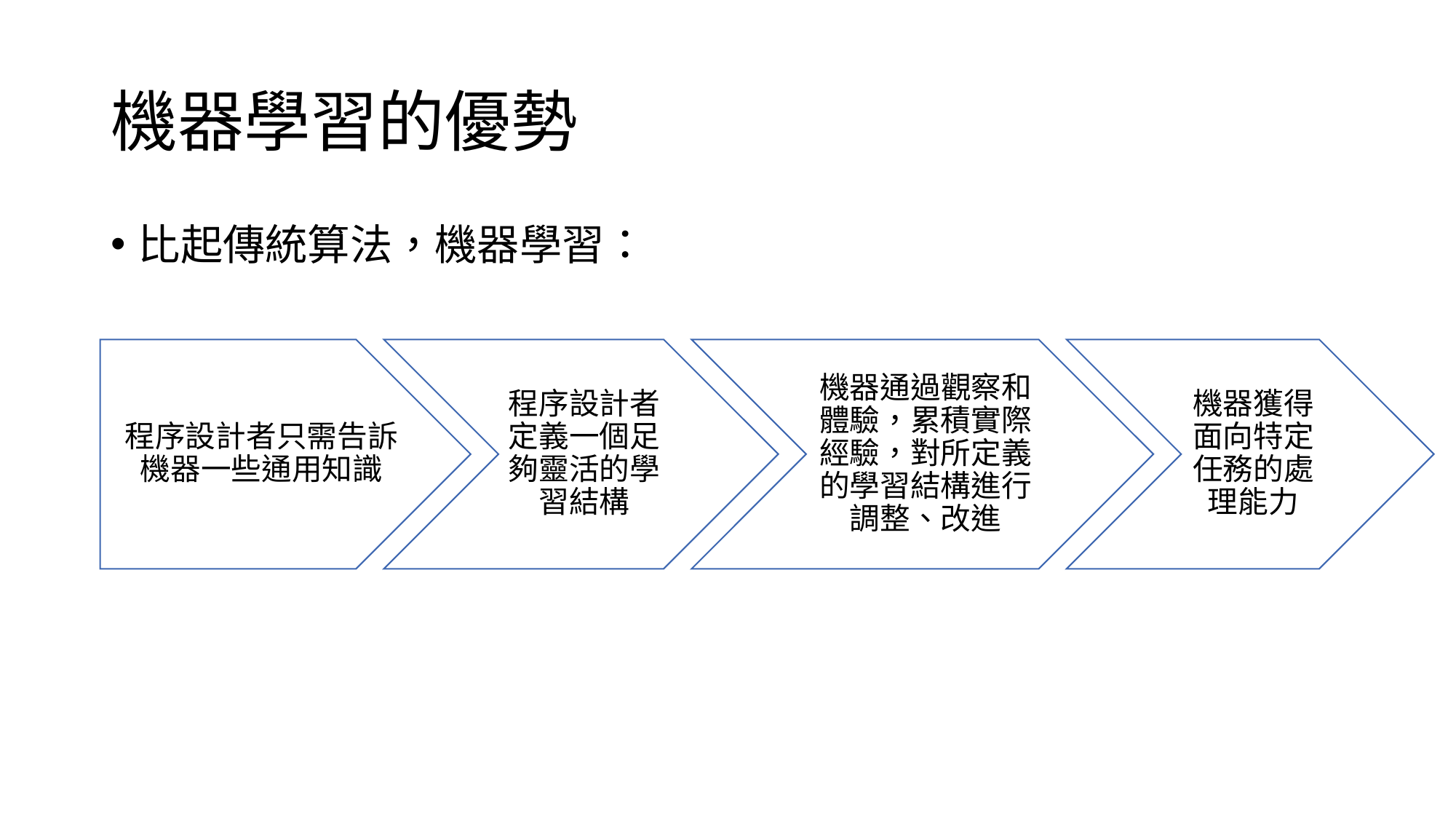

# 機器學習的優勢​
程序設計者只需告訴機器一些通用知識
程序設計者定義一個足夠靈活的學習結構​
機器通過觀察和體驗，累積實際經驗，對所定義的學習結構進行調整、改進​
機器獲得面向特定任務的處理能力​
比起傳統算法，機器學習：